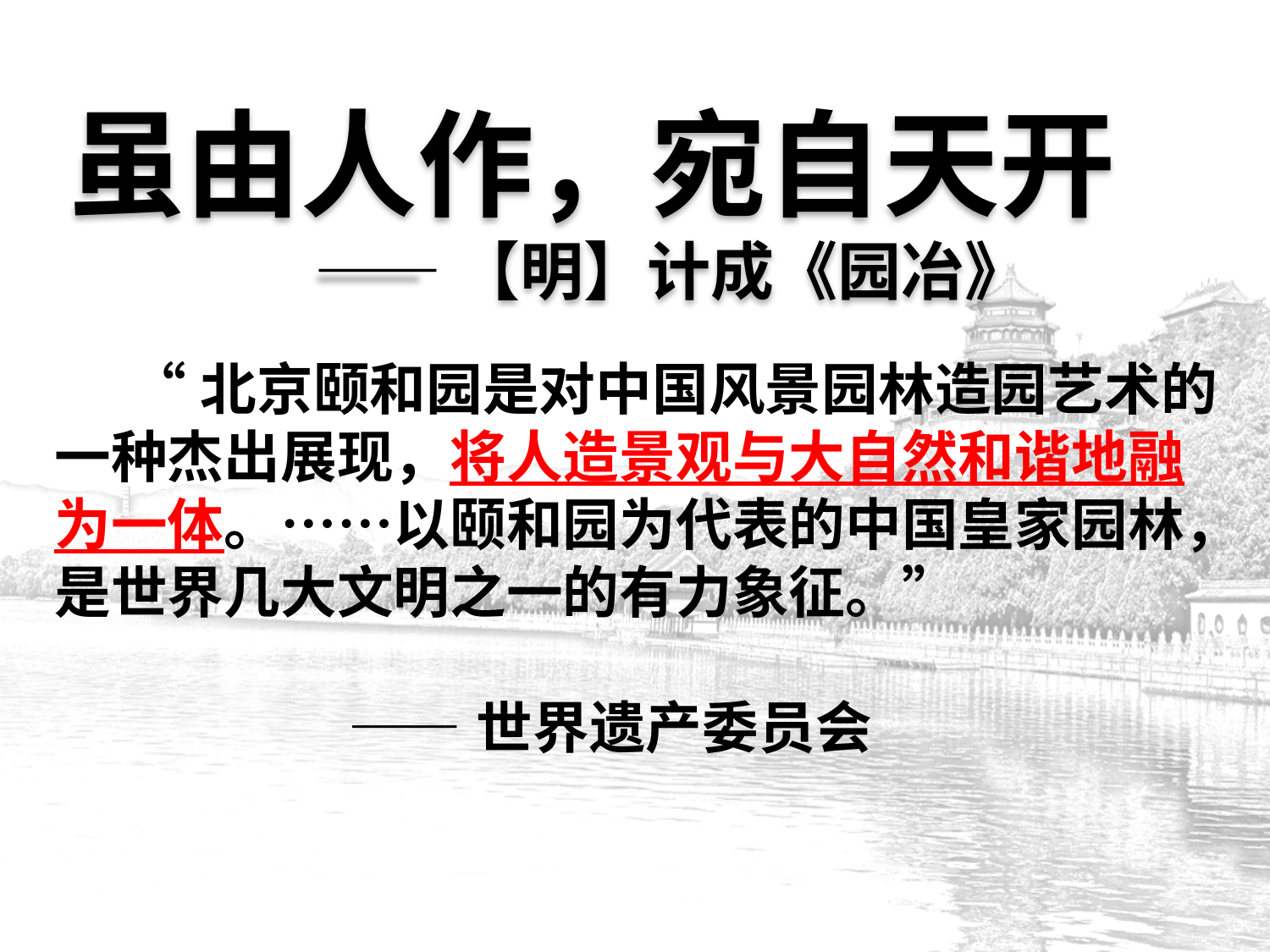

虽由人作，宛自天开
           ——【明】计成《园冶》
   “北京颐和园是对中国风景园林造园艺术的一种杰出展现，将人造景观与大自然和谐地融为一体。……以颐和园为代表的中国皇家园林，是世界几大文明之一的有力象征。”
                    ——世界遗产委员会